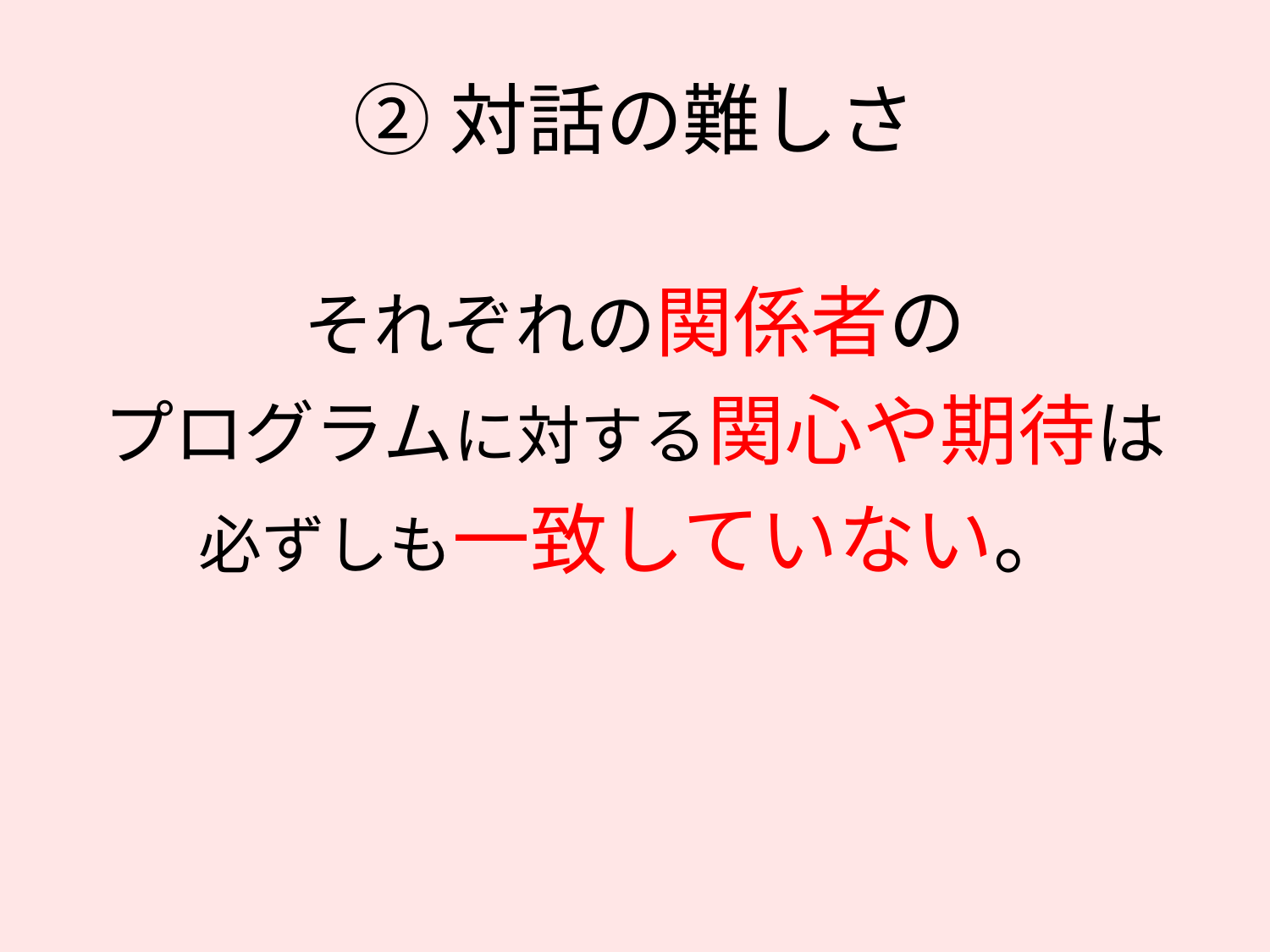

# ②対話の難しさ
それぞれの関係者の
プログラムに対する関心や期待は
必ずしも一致していない。